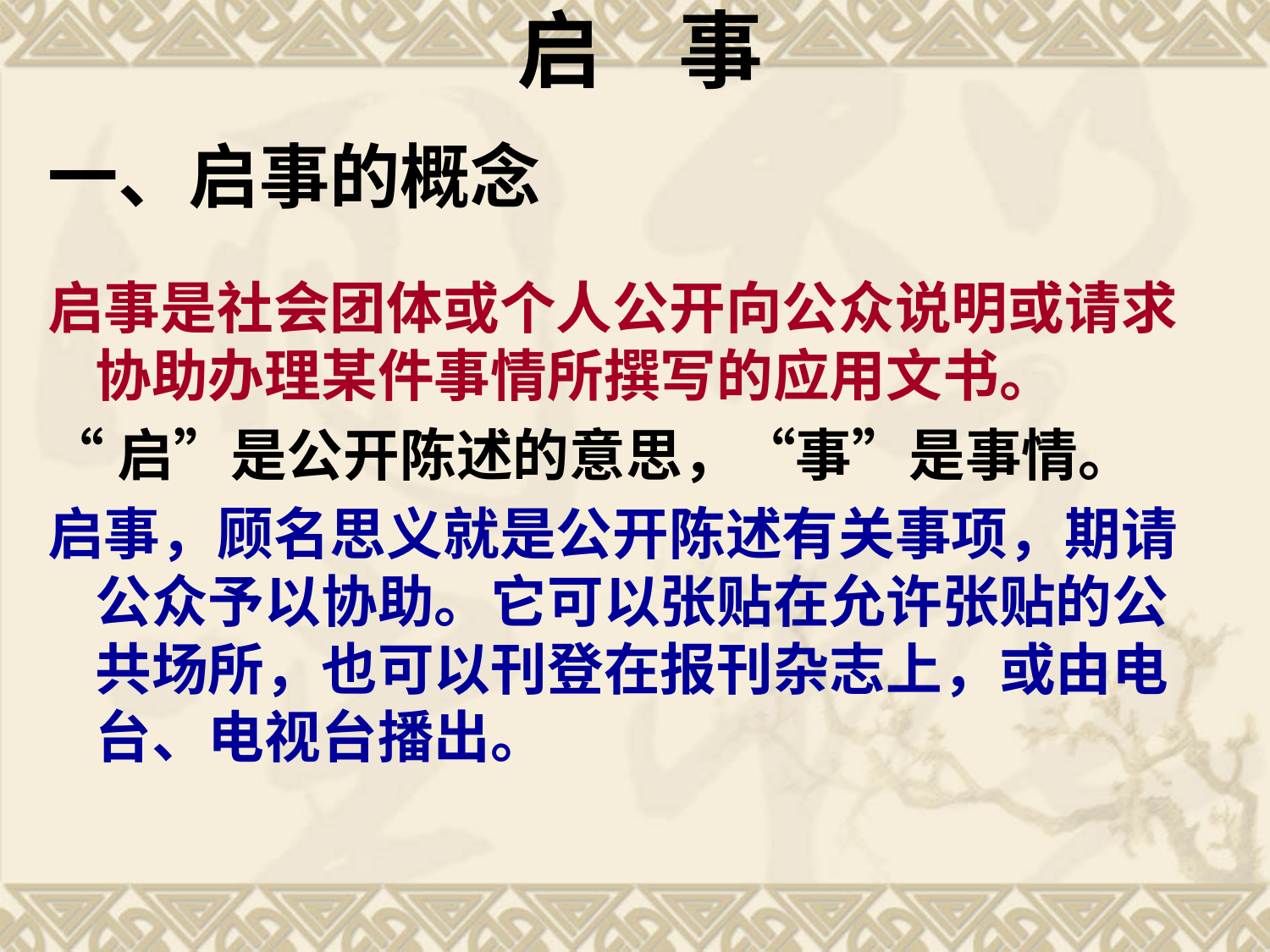

# 启    事
一、启事的概念

启事是社会团体或个人公开向公众说明或请求协助办理某件事情所撰写的应用文书。
“启”是公开陈述的意思，“事”是事情。
启事，顾名思义就是公开陈述有关事项，期请公众予以协助。它可以张贴在允许张贴的公共场所，也可以刊登在报刊杂志上，或由电台、电视台播出。